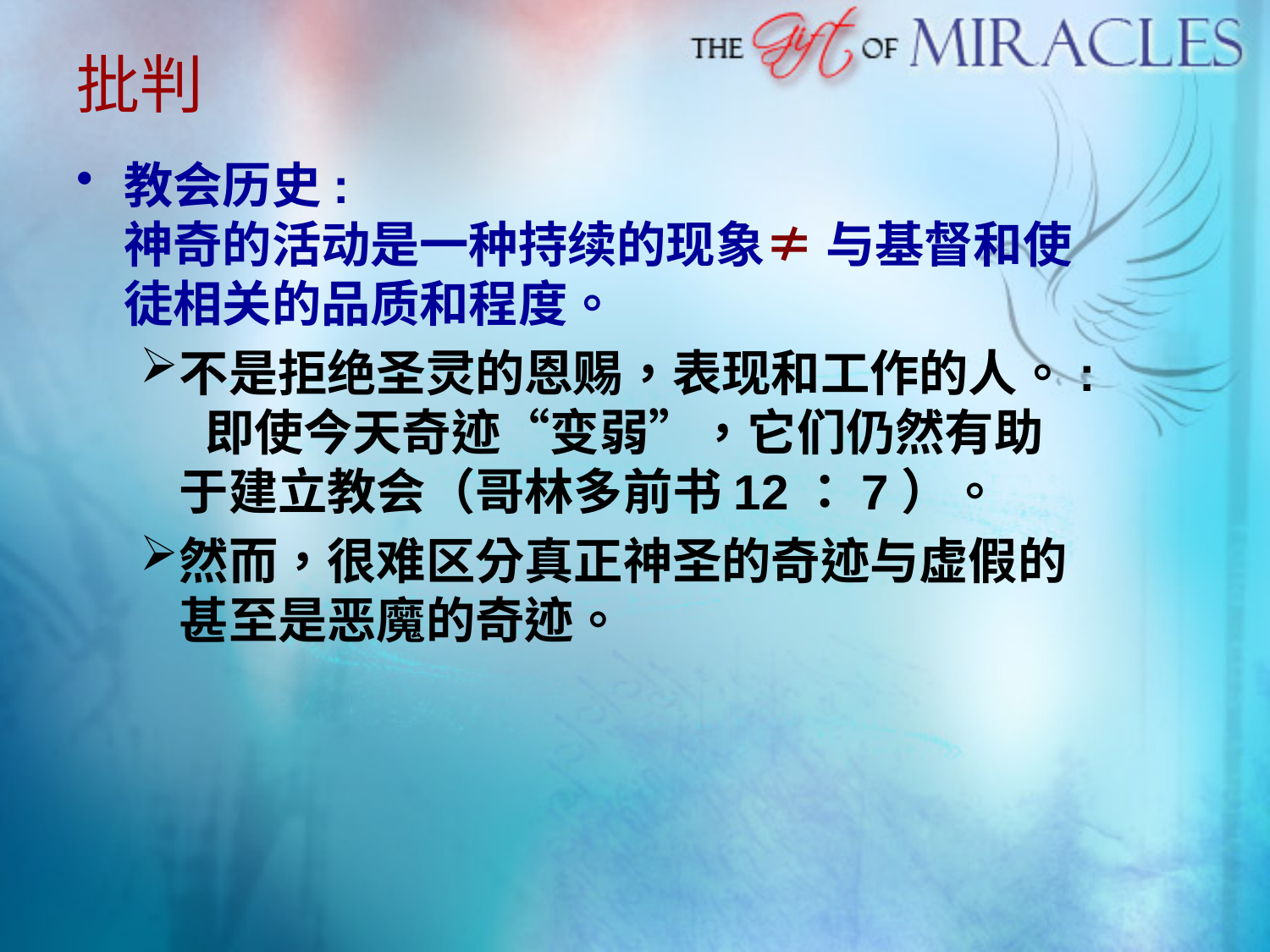

# 批判
教会历史:
神奇的活动是一种持续的现象≠ 与基督和使徒相关的品质和程度。
不是拒绝圣灵的恩赐，表现和工作的人。: 即使今天奇迹“变弱”，它们仍然有助于建立教会（哥林多前书12：7）。
然而，很难区分真正神圣的奇迹与虚假的甚至是恶魔的奇迹。